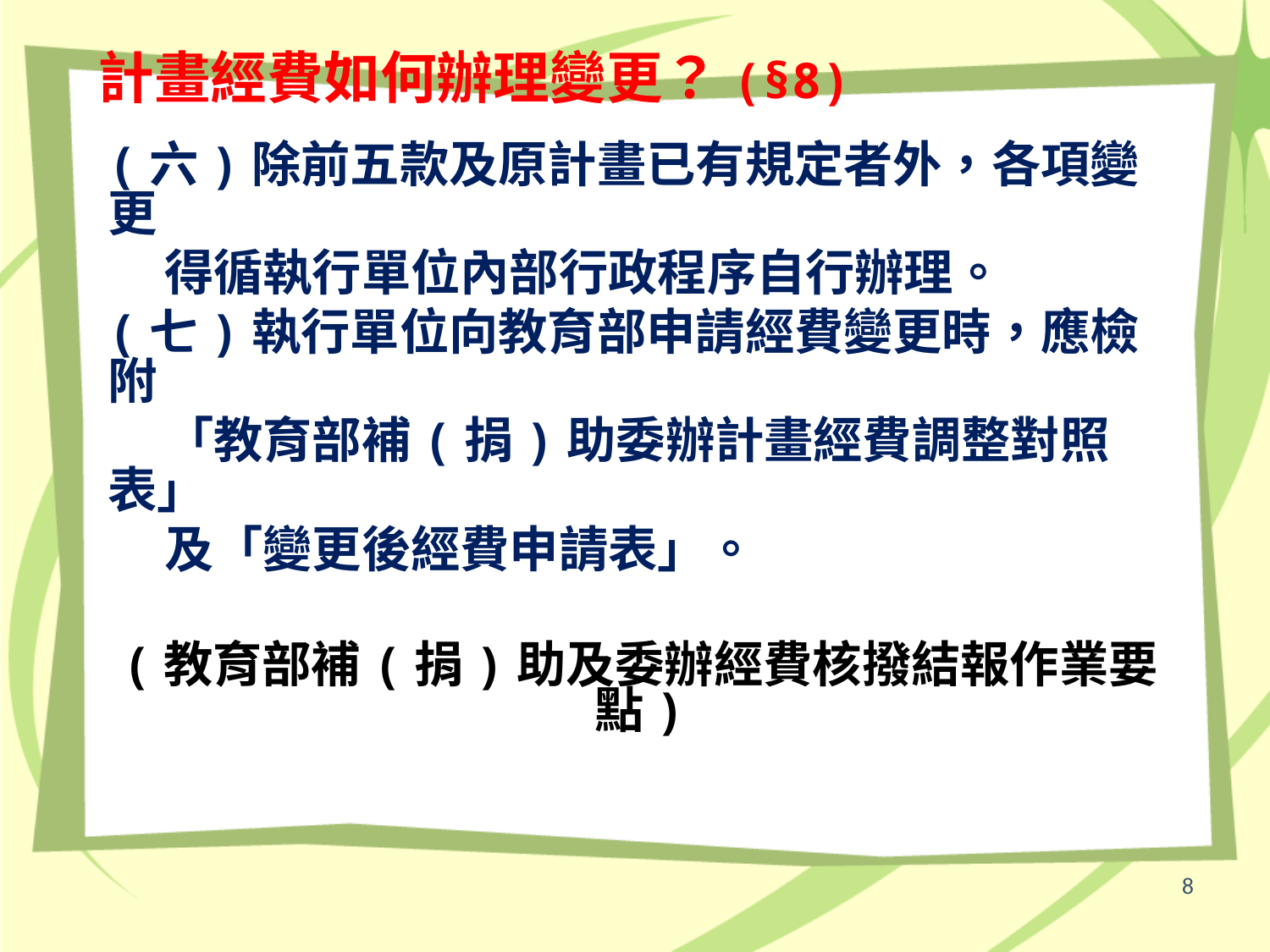

# 計畫經費如何辦理變更？(§8)
(六)除前五款及原計畫已有規定者外，各項變更
    得循執行單位內部行政程序自行辦理。
(七)執行單位向教育部申請經費變更時，應檢附
    「教育部補(捐)助委辦計畫經費調整對照表」
    及「變更後經費申請表」。

(教育部補(捐)助及委辦經費核撥結報作業要點)
8